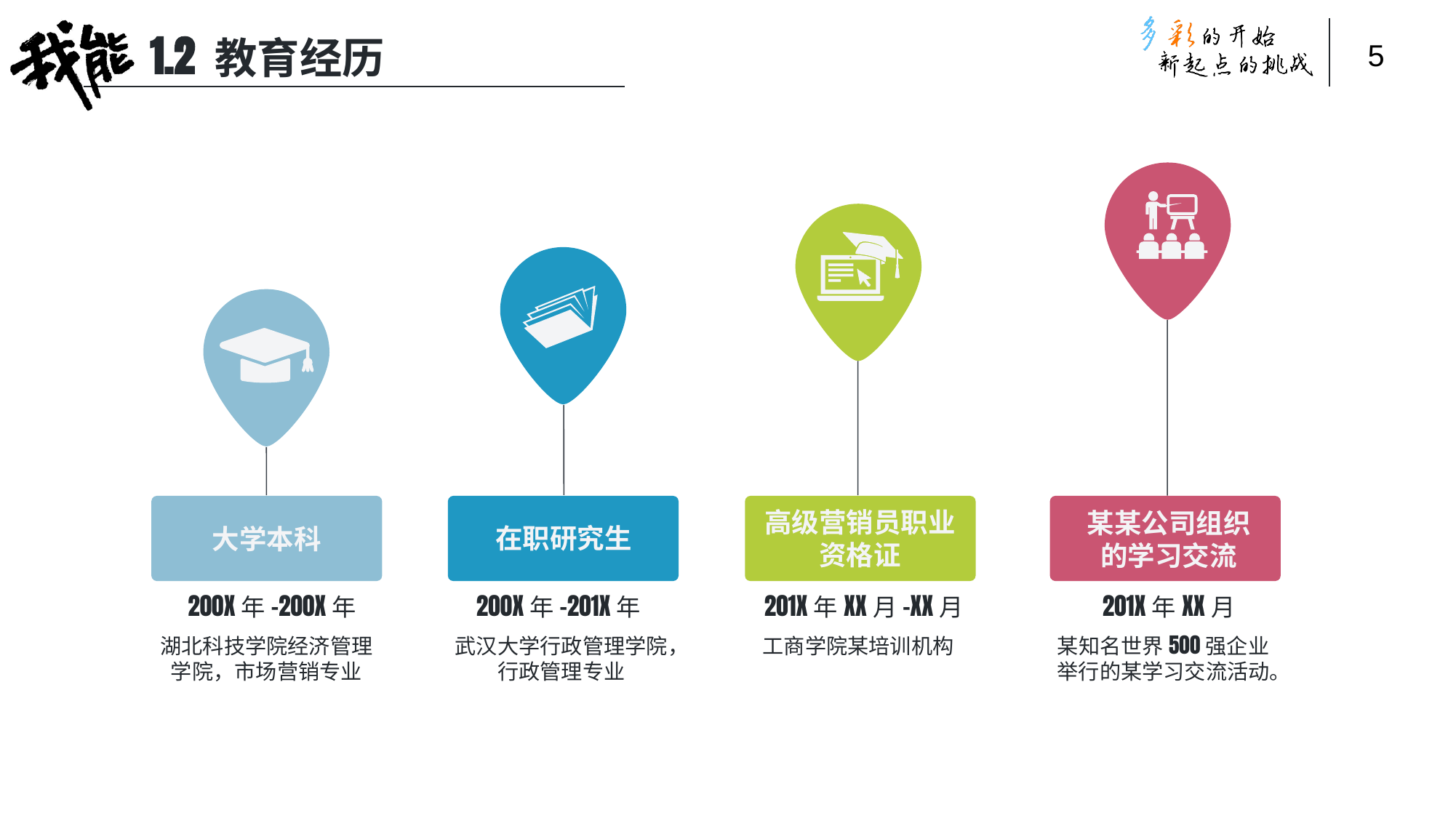

1.2 教育经历

大学本科

在职研究生

高级营销员职业资格证

某某公司组织的学习交流
200X年-200X年
湖北科技学院经济管理学院，市场营销专业
200X年-201X年
武汉大学行政管理学院，行政管理专业
201X年XX月-XX月
工商学院某培训机构
201X年XX月
某知名世界500强企业举行的某学习交流活动。